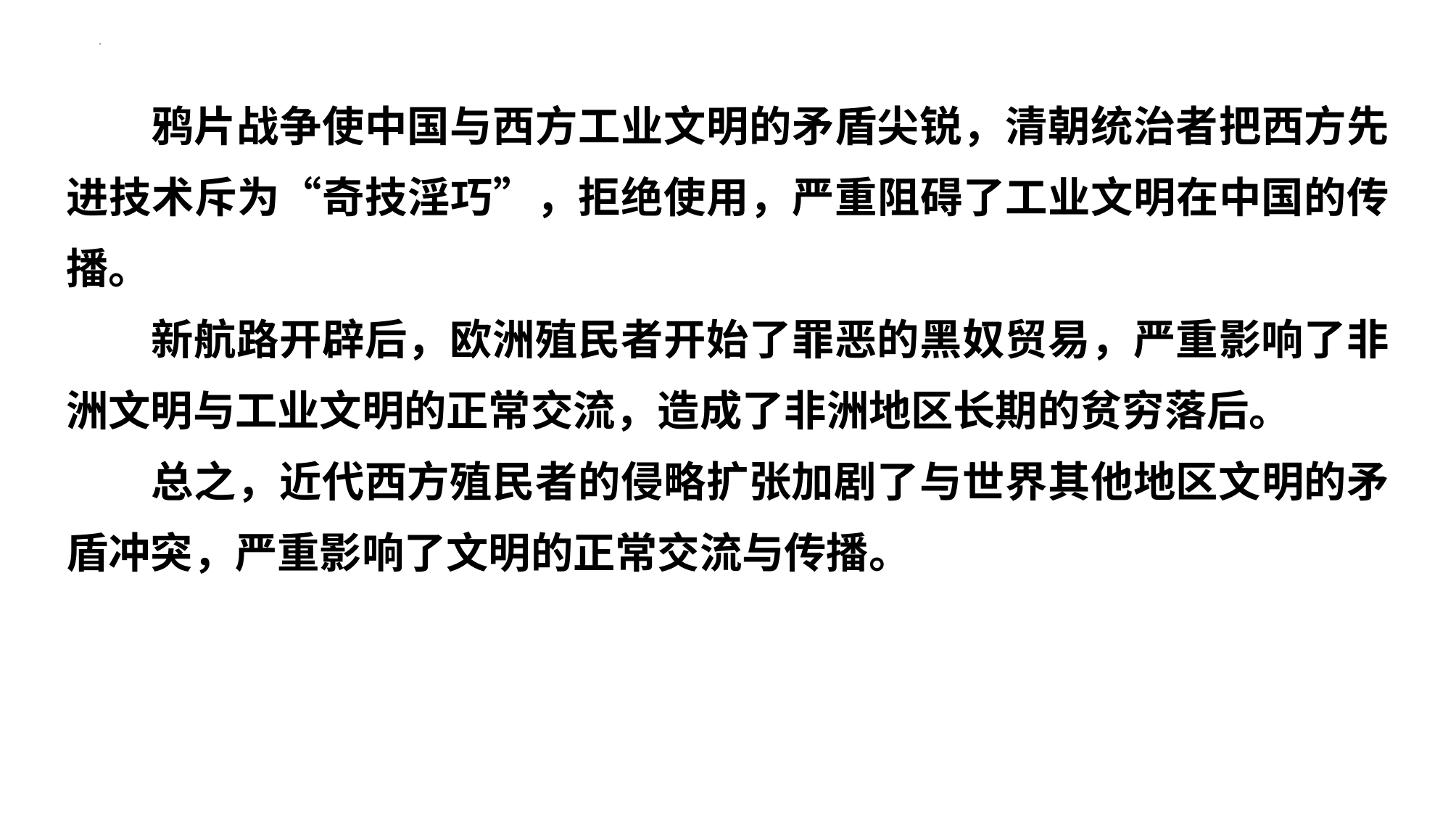

鸦片战争使中国与西方工业文明的矛盾尖锐，清朝统治者把西方先进技术斥为“奇技淫巧”，拒绝使用，严重阻碍了工业文明在中国的传播。
新航路开辟后，欧洲殖民者开始了罪恶的黑奴贸易，严重影响了非洲文明与工业文明的正常交流，造成了非洲地区长期的贫穷落后。
总之，近代西方殖民者的侵略扩张加剧了与世界其他地区文明的矛盾冲突，严重影响了文明的正常交流与传播。